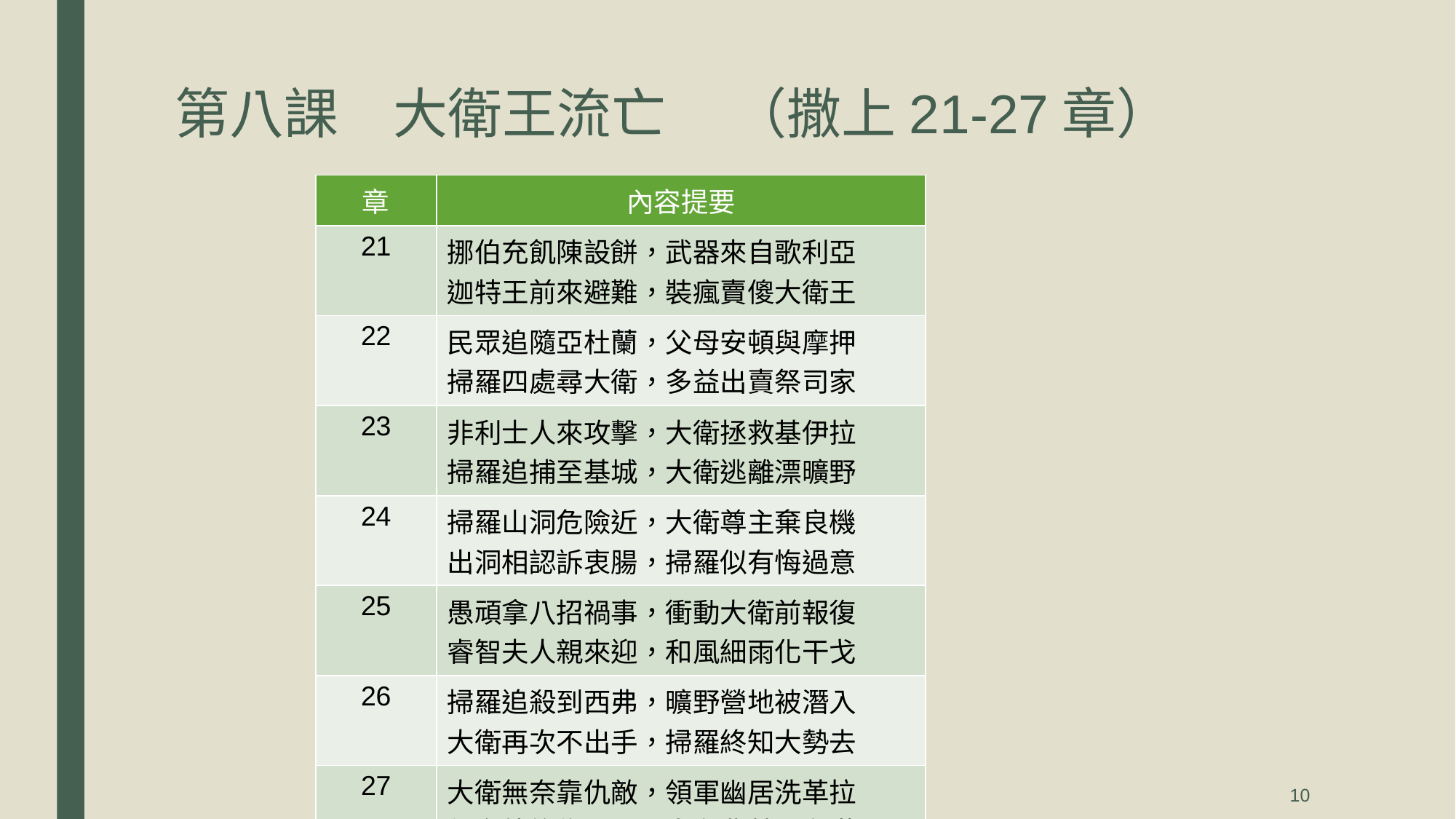

# 第八課	大衛王流亡	 （撒上21-27章）
| 章 | 內容提要 |
| --- | --- |
| 21 | 挪伯充飢陳設餅，武器來自歌利亞 迦特王前來避難，裝瘋賣傻大衛王 |
| 22 | 民眾追隨亞杜蘭，父母安頓與摩押 掃羅四處尋大衛，多益出賣祭司家 |
| 23 | 非利士人來攻擊，大衛拯救基伊拉 掃羅追捕至基城，大衛逃離漂曠野 |
| 24 | 掃羅山洞危險近，大衛尊主棄良機 出洞相認訴衷腸，掃羅似有悔過意 |
| 25 | 愚頑拿八招禍事，衝動大衛前報復 睿智夫人親來迎，和風細雨化干戈 |
| 26 | 掃羅追殺到西弗，曠野營地被潛入 大衛再次不出手，掃羅終知大勢去 |
| 27 | 大衛無奈靠仇敵，領軍幽居洗革拉 侵奪外族為國民，身在曹營心在漢 |

10